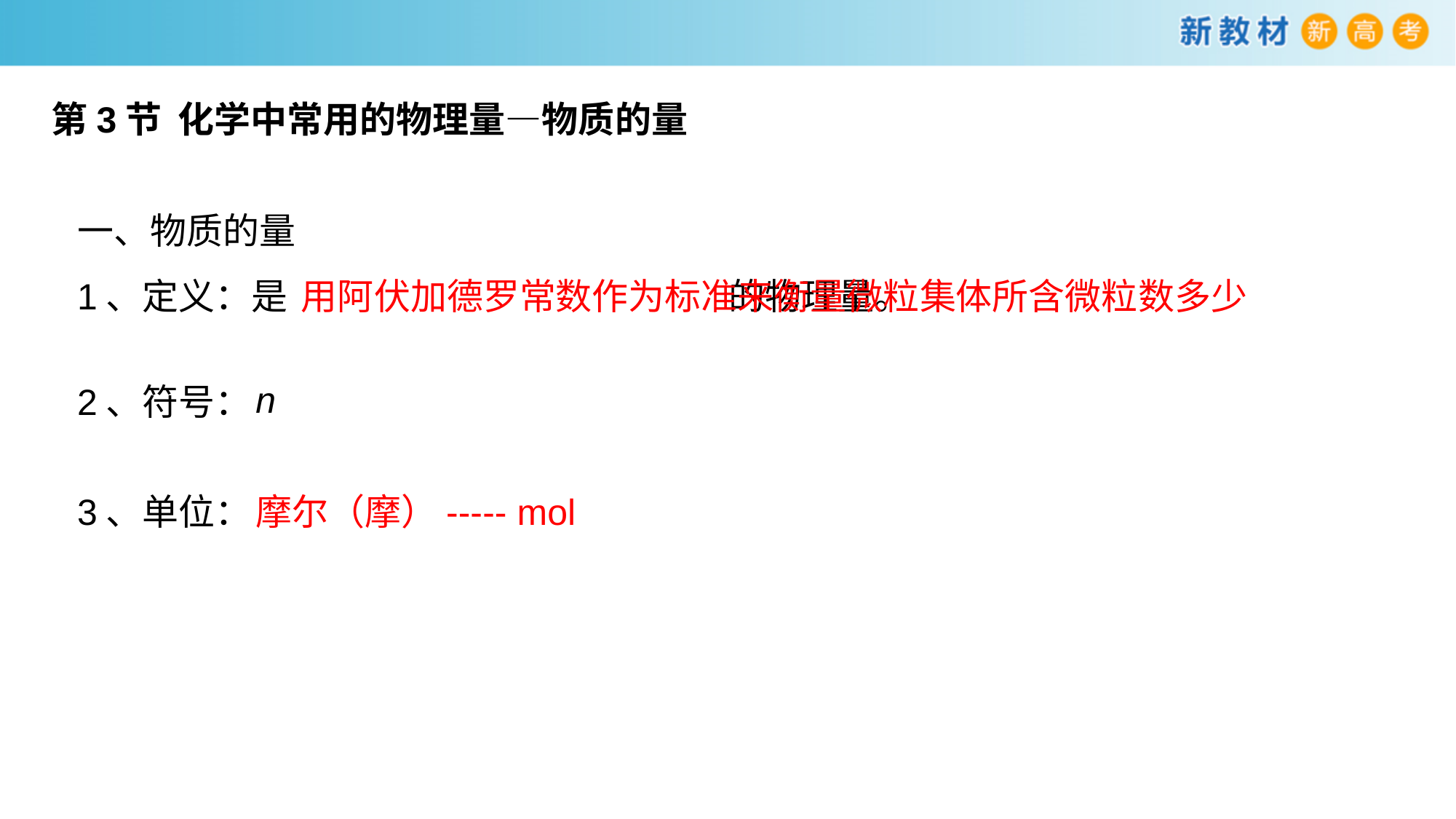

第3节  化学中常用的物理量—物质的量
一、物质的量
1、定义：是                                                      的物理量。
用阿伏加德罗常数作为标准来衡量微粒集体所含微粒数多少
n
2、符号：
3、单位：
摩尔（摩）----- mol